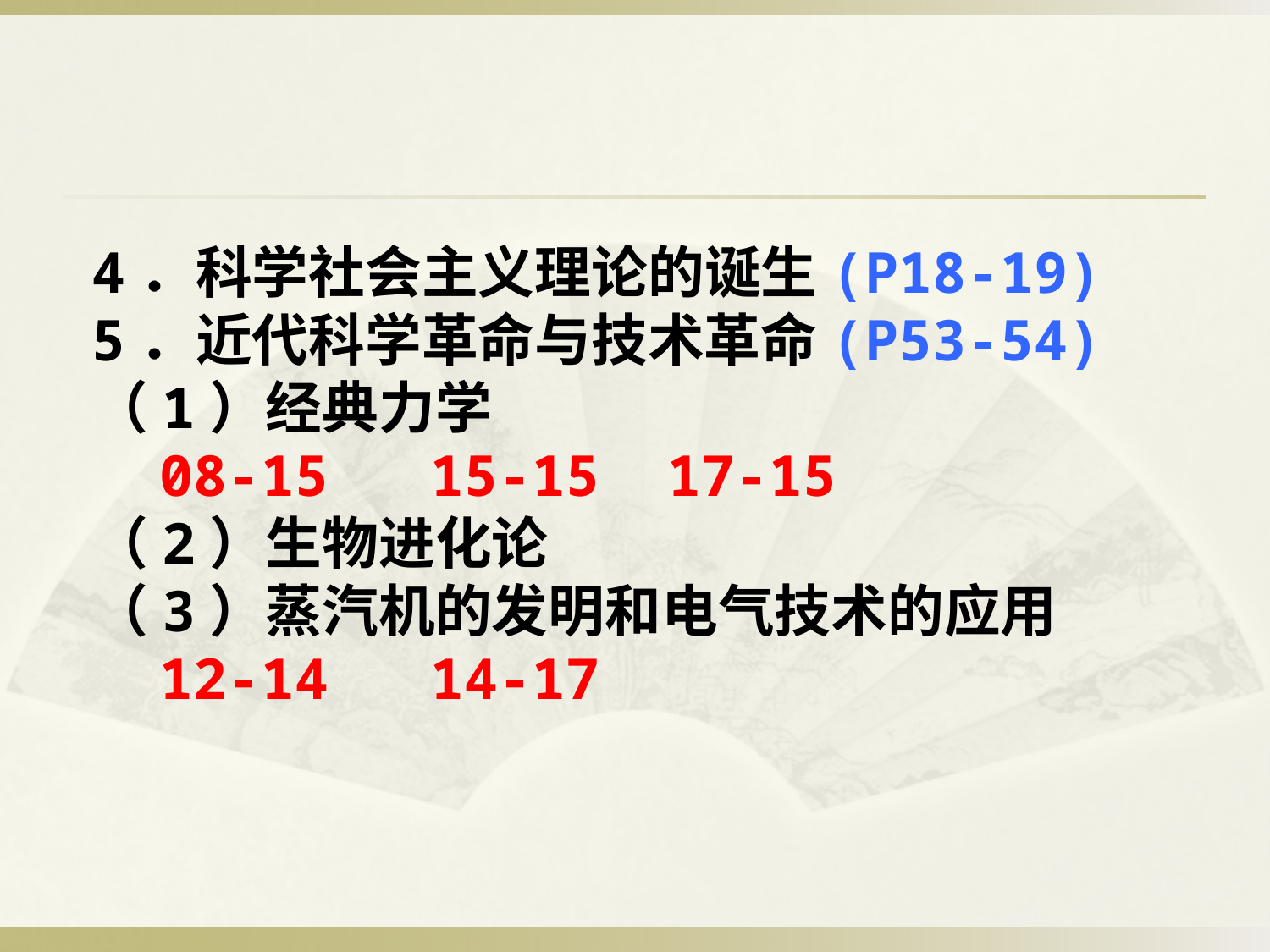

4．科学社会主义理论的诞生(P18-19)
5．近代科学革命与技术革命(P53-54)
（1）经典力学
  08-15   15-15  17-15
（2）生物进化论
（3）蒸汽机的发明和电气技术的应用
  12-14   14-17